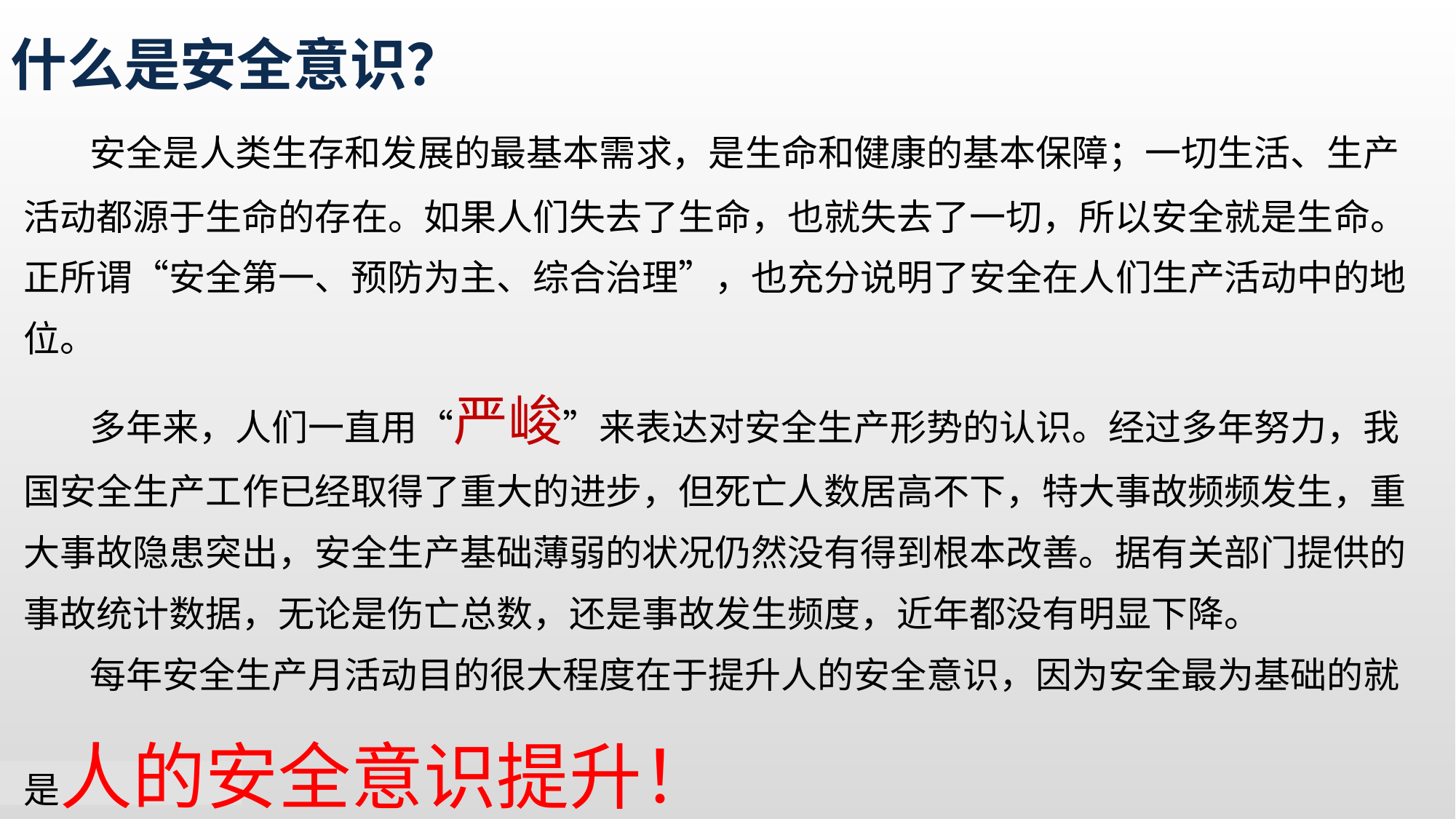

什么是安全意识？
     安全是人类生存和发展的最基本需求，是生命和健康的基本保障；一切生活、生产活动都源于生命的存在。如果人们失去了生命，也就失去了一切，所以安全就是生命。正所谓“安全第一、预防为主、综合治理”，也充分说明了安全在人们生产活动中的地位。
       多年来，人们一直用“严峻”来表达对安全生产形势的认识。经过多年努力，我国安全生产工作已经取得了重大的进步，但死亡人数居高不下，特大事故频频发生，重大事故隐患突出，安全生产基础薄弱的状况仍然没有得到根本改善。据有关部门提供的事故统计数据，无论是伤亡总数，还是事故发生频度，近年都没有明显下降。
       每年安全生产月活动目的很大程度在于提升人的安全意识，因为安全最为基础的就是人的安全意识提升！